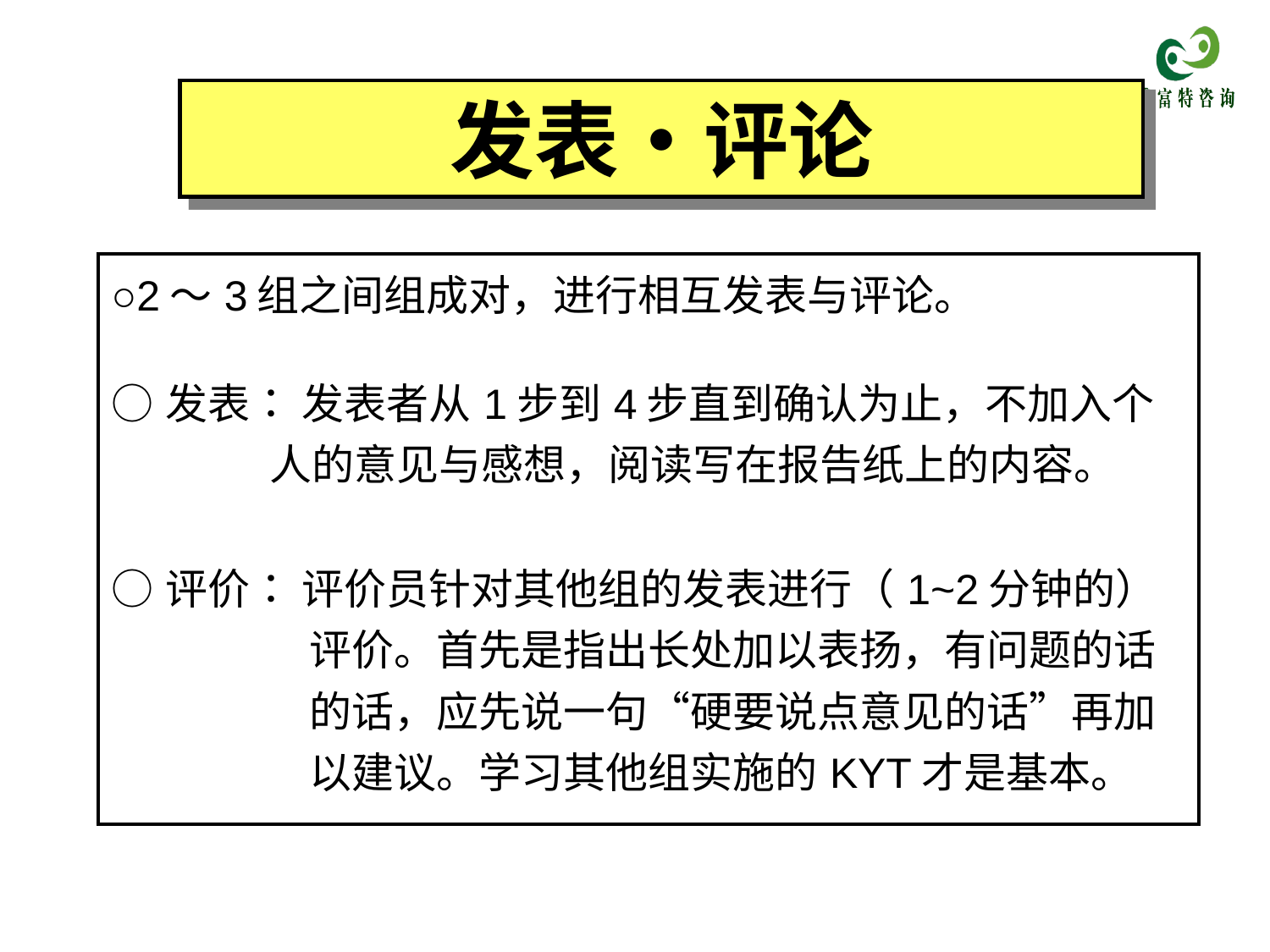

发表・评论
| ○2～3组之间组成对，进行相互发表与评论。 |
| --- |
| ○发表： 发表者从1步到4步直到确认为止，不加入个人的意见与感想，阅读写在报告纸上的内容。 |
| ○评价： 评价员针对其他组的发表进行（1~2分钟的）评价。首先是指出长处加以表扬，有问题的话的话，应先说一句“硬要说点意见的话”再加以建议。学习其他组实施的KYT才是基本。 |